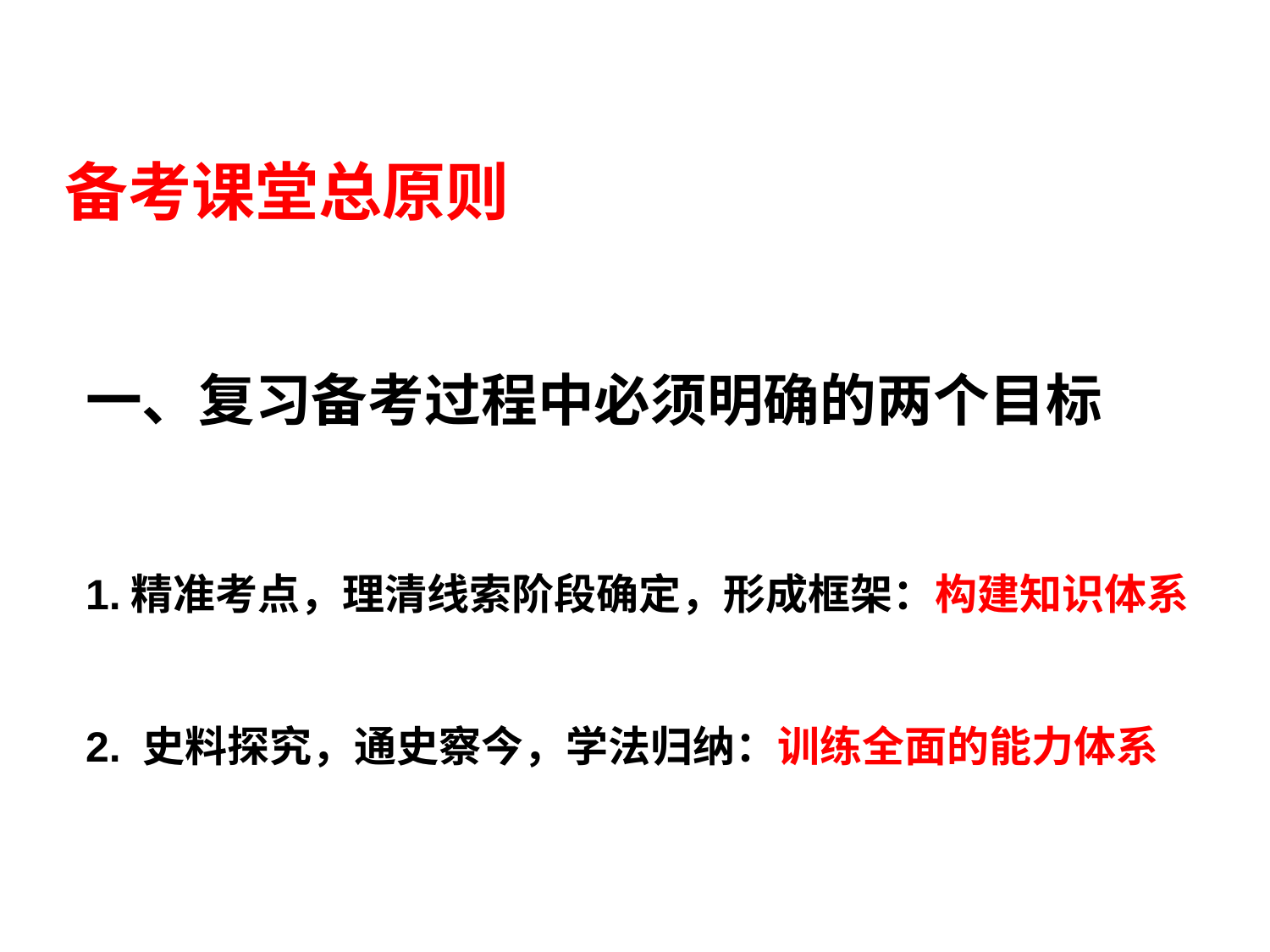

备考课堂总原则

一、复习备考过程中必须明确的两个目标

1.精准考点，理清线索阶段确定，形成框架：构建知识体系

2. 史料探究，通史察今，学法归纳：训练全面的能力体系